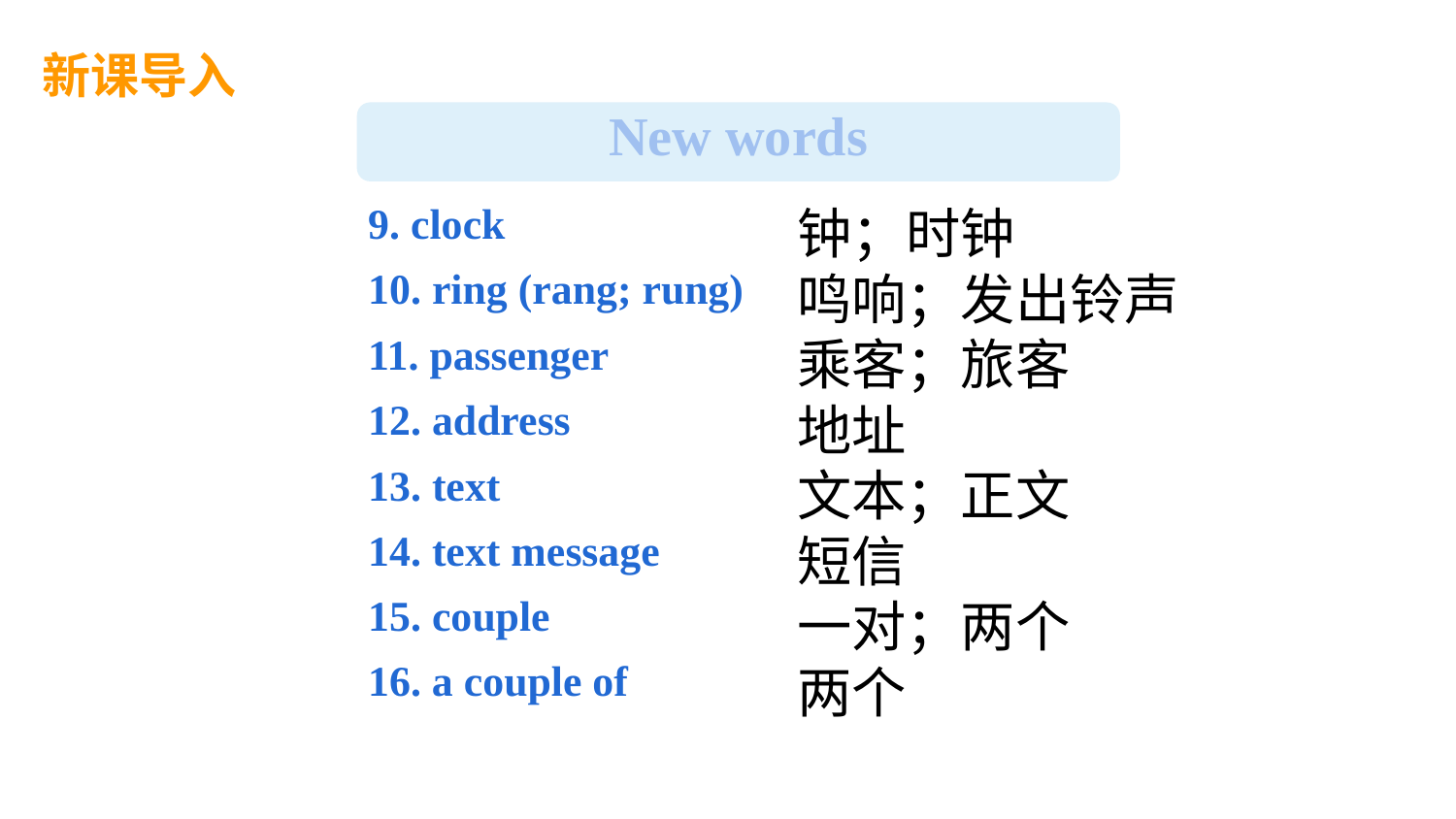

新课导入
New words
9. clock
10. ring (rang; rung)
11. passenger
12. address
13. text
14. text message
15. couple
16. a couple of

钟；时钟
鸣响；发出铃声
乘客；旅客
地址
文本；正文
短信
一对；两个
两个